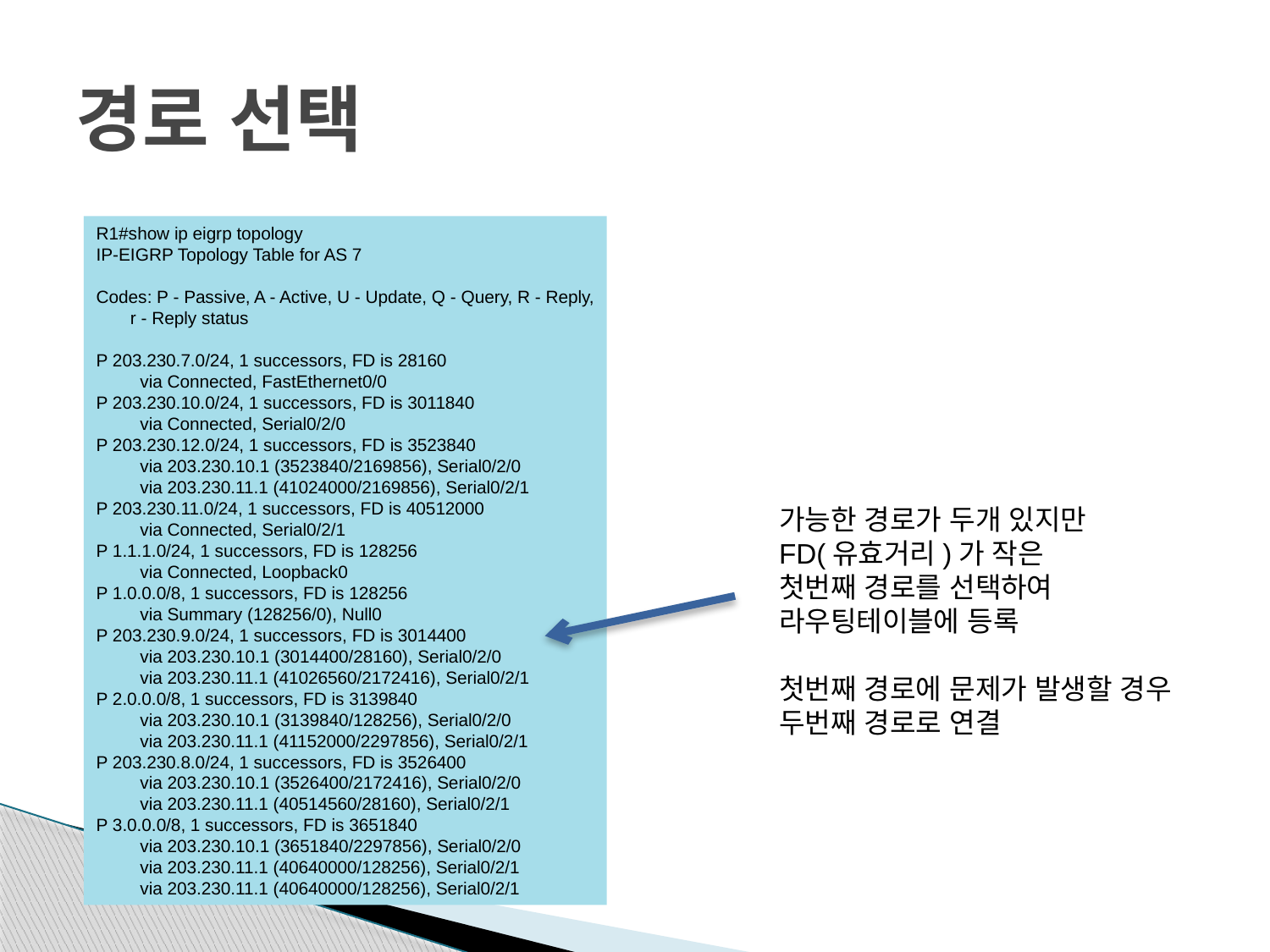

# 경로 선택
R1#show ip eigrp topology
IP-EIGRP Topology Table for AS 7

Codes: P - Passive, A - Active, U - Update, Q - Query, R - Reply,
       r - Reply status

P 203.230.7.0/24, 1 successors, FD is 28160
         via Connected, FastEthernet0/0
P 203.230.10.0/24, 1 successors, FD is 3011840
         via Connected, Serial0/2/0
P 203.230.12.0/24, 1 successors, FD is 3523840
         via 203.230.10.1 (3523840/2169856), Serial0/2/0
         via 203.230.11.1 (41024000/2169856), Serial0/2/1
P 203.230.11.0/24, 1 successors, FD is 40512000
         via Connected, Serial0/2/1
P 1.1.1.0/24, 1 successors, FD is 128256
         via Connected, Loopback0
P 1.0.0.0/8, 1 successors, FD is 128256
         via Summary (128256/0), Null0
P 203.230.9.0/24, 1 successors, FD is 3014400
         via 203.230.10.1 (3014400/28160), Serial0/2/0
         via 203.230.11.1 (41026560/2172416), Serial0/2/1
P 2.0.0.0/8, 1 successors, FD is 3139840
         via 203.230.10.1 (3139840/128256), Serial0/2/0
         via 203.230.11.1 (41152000/2297856), Serial0/2/1
P 203.230.8.0/24, 1 successors, FD is 3526400
         via 203.230.10.1 (3526400/2172416), Serial0/2/0
         via 203.230.11.1 (40514560/28160), Serial0/2/1
P 3.0.0.0/8, 1 successors, FD is 3651840
         via 203.230.10.1 (3651840/2297856), Serial0/2/0
         via 203.230.11.1 (40640000/128256), Serial0/2/1
         via 203.230.11.1 (40640000/128256), Serial0/2/1
가능한 경로가 두개 있지만
FD(유효거리)가 작은
첫번째 경로를 선택하여
라우팅테이블에 등록

첫번째 경로에 문제가 발생할 경우
두번째 경로로 연결